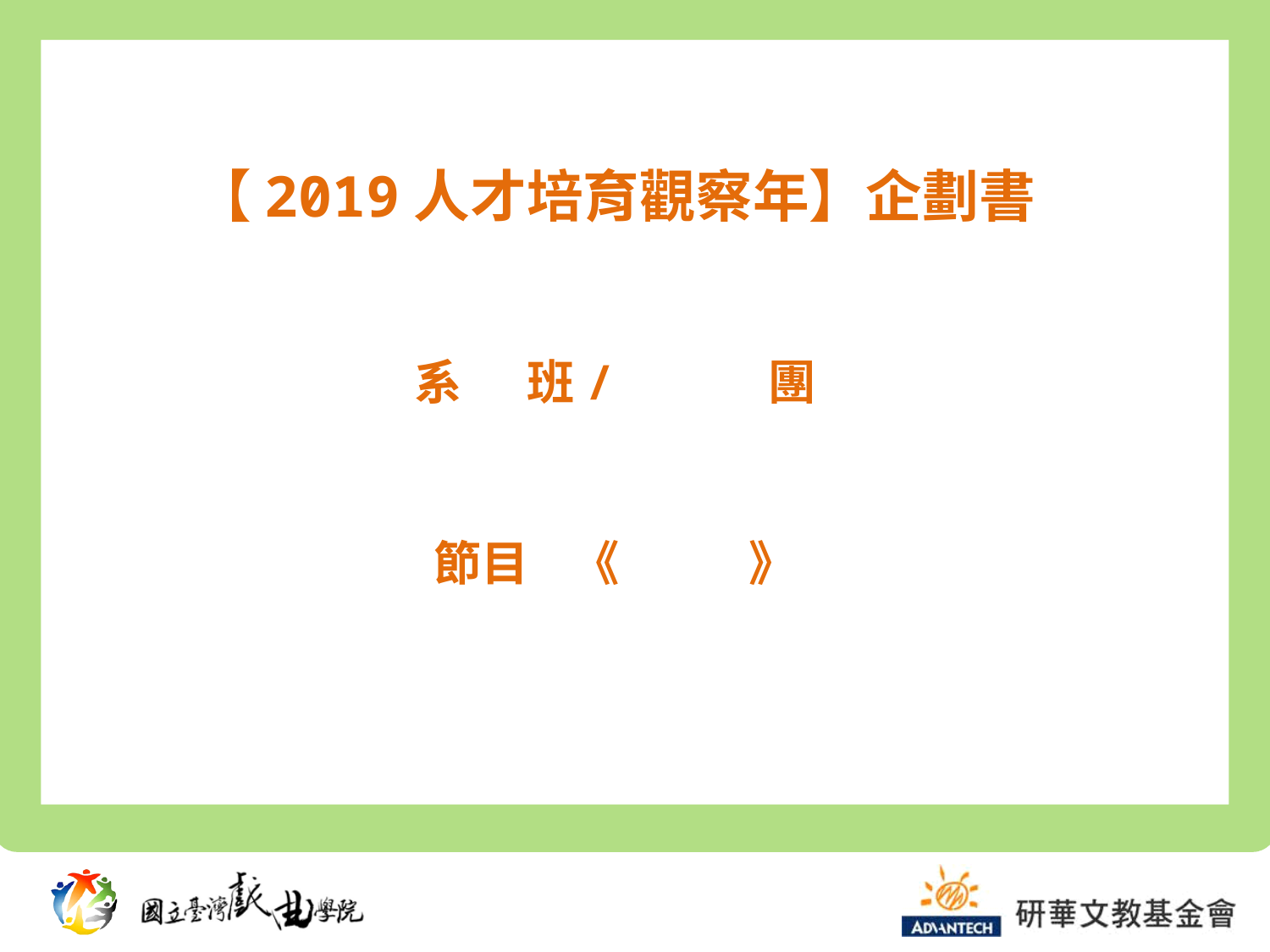

【2019人才培育觀察年】企劃書
系      班/     團
節目    《            》